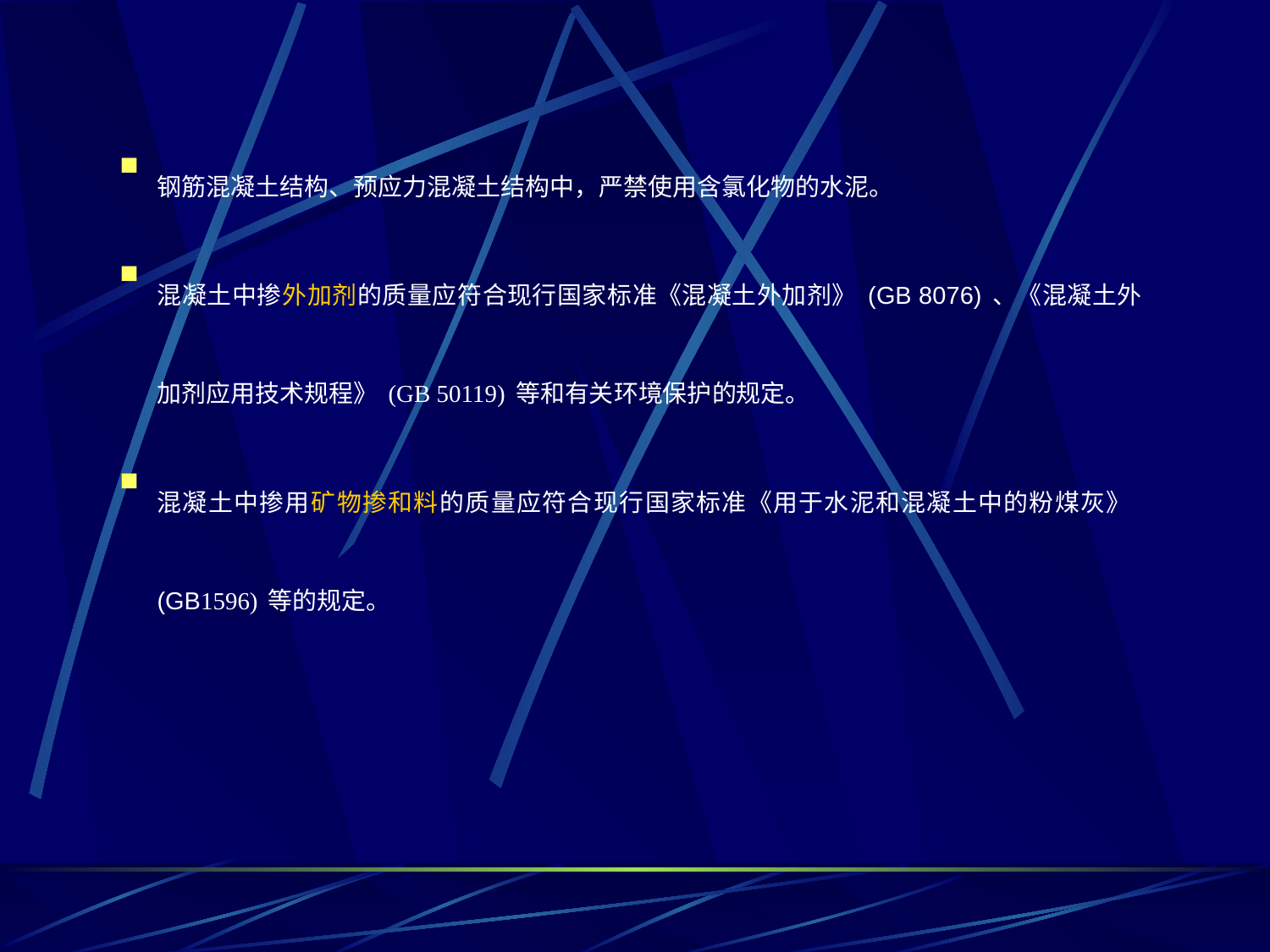

钢筋混凝土结构、预应力混凝土结构中，严禁使用含氯化物的水泥。
混凝土中掺外加剂的质量应符合现行国家标准《混凝土外加剂》(GB 8076)、《混凝土外加剂应用技术规程》(GB 50119)等和有关环境保护的规定。
混凝土中掺用矿物掺和料的质量应符合现行国家标准《用于水泥和混凝土中的粉煤灰》(GB1596)等的规定。